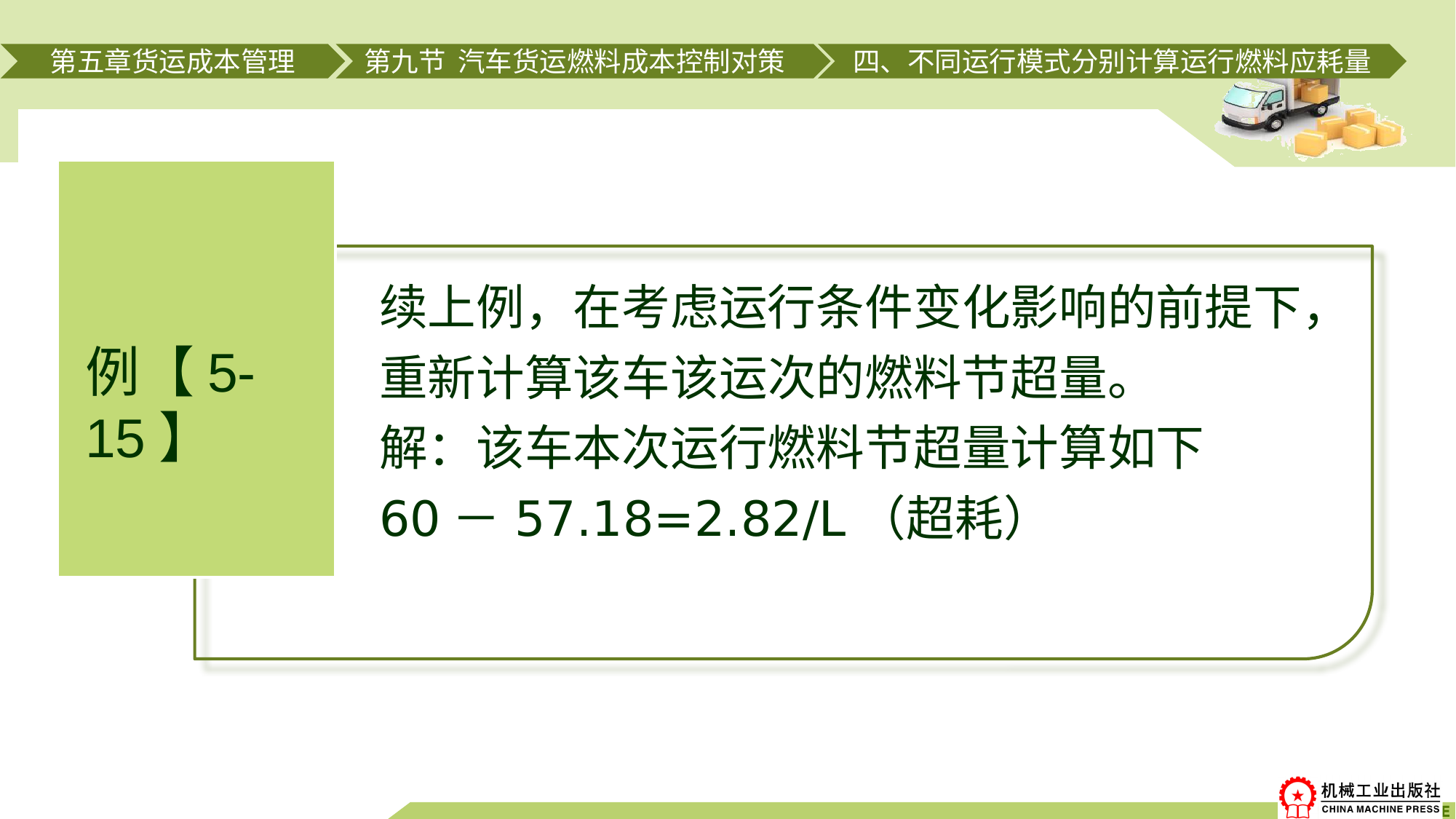

第五章货运成本管理
第九节  汽车货运燃料成本控制对策
四、不同运行模式分别计算运行燃料应耗量
表5-20
续上例，在考虑运行条件变化影响的前提下，重新计算该车该运次的燃料节超量。
解：该车本次运行燃料节超量计算如下
60－57.18=2.82/L（超耗）

例【5-15】